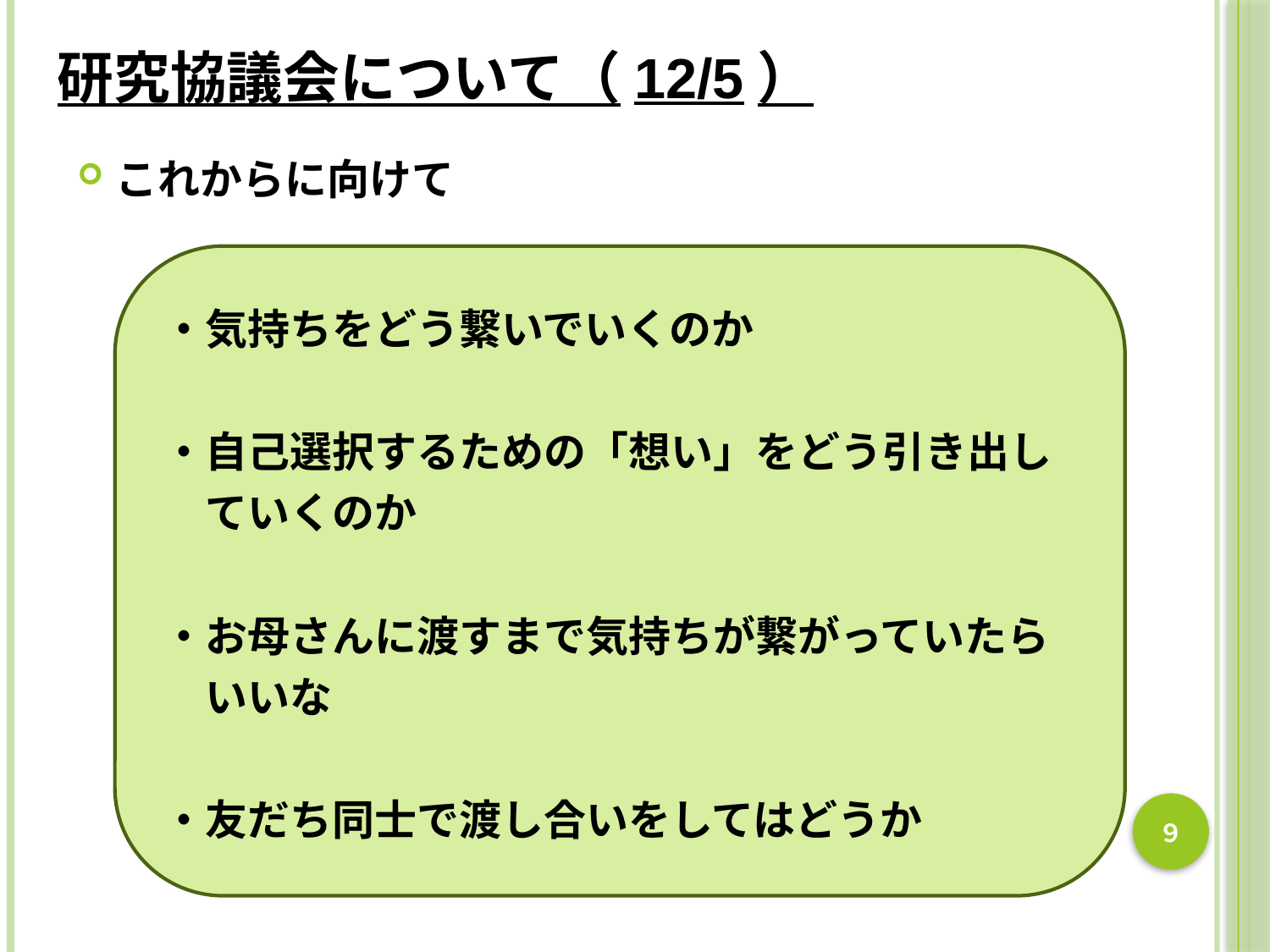

研究協議会について（12/5）
これからに向けて

・気持ちをどう繋いでいくのか

・自己選択するための「想い」をどう引き出し
　ていくのか

・お母さんに渡すまで気持ちが繋がっていたら
　いいな

・友だち同士で渡し合いをしてはどうか
９